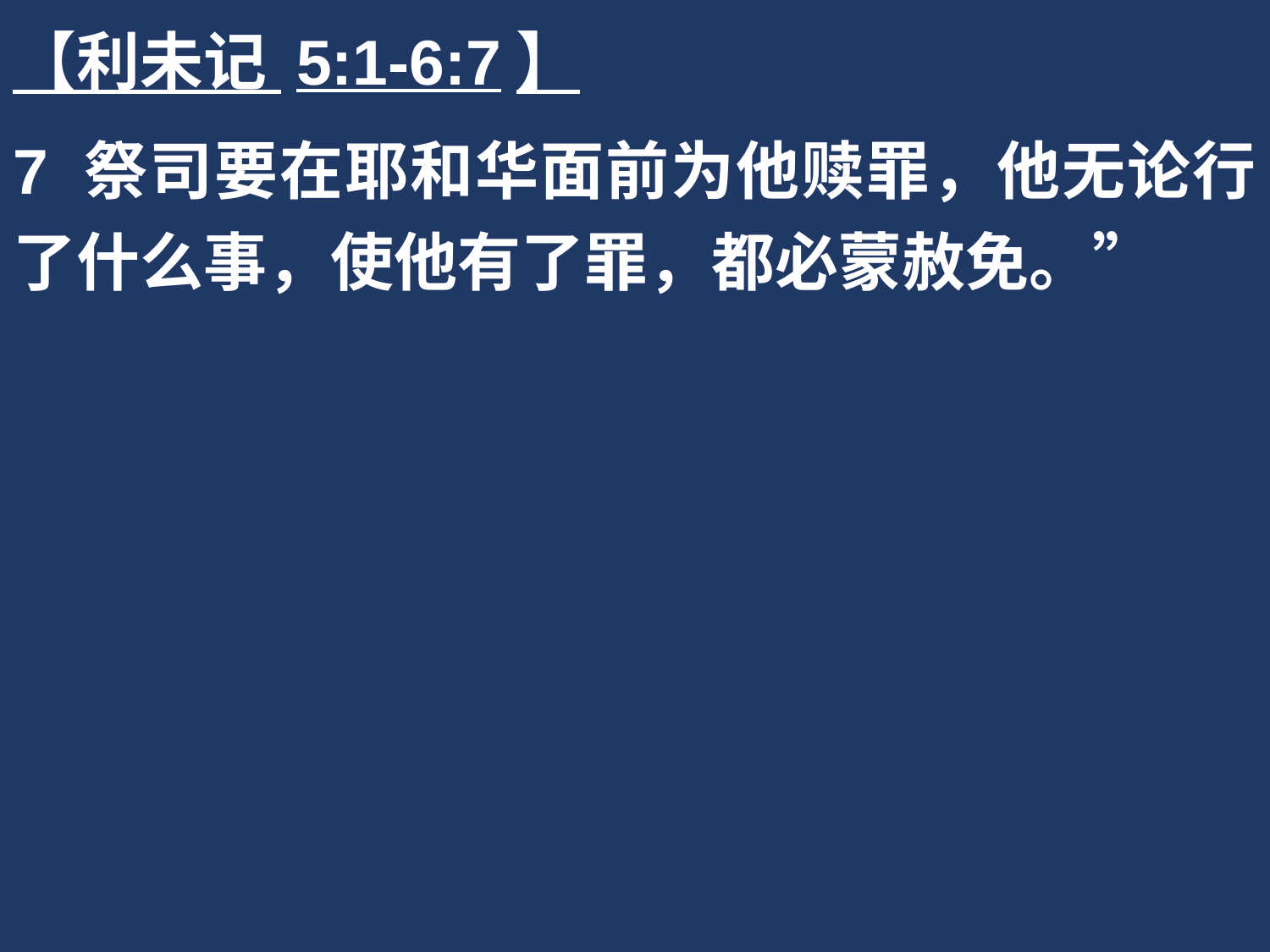

【利未记 5:1-6:7】
7 祭司要在耶和华面前为他赎罪，他无论行了什么事，使他有了罪，都必蒙赦免。”